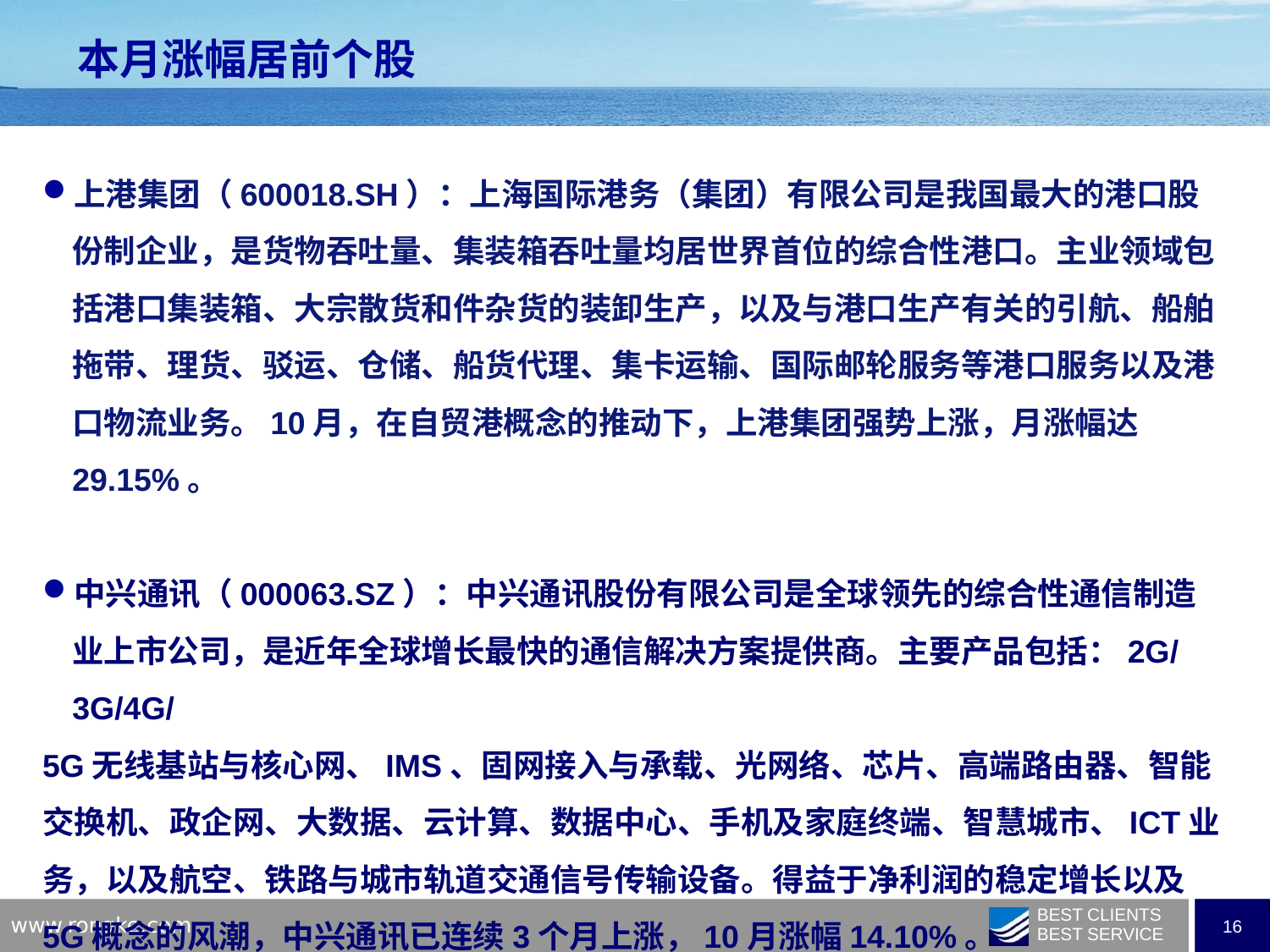

本月涨幅居前个股
上港集团（600018.SH）：上海国际港务（集团）有限公司是我国最大的港口股份制企业，是货物吞吐量、集装箱吞吐量均居世界首位的综合性港口。主业领域包括港口集装箱、大宗散货和件杂货的装卸生产，以及与港口生产有关的引航、船舶拖带、理货、驳运、仓储、船货代理、集卡运输、国际邮轮服务等港口服务以及港口物流业务。10月，在自贸港概念的推动下，上港集团强势上涨，月涨幅达29.15%。

中兴通讯（000063.SZ）：中兴通讯股份有限公司是全球领先的综合性通信制造业上市公司，是近年全球增长最快的通信解决方案提供商。主要产品包括：2G/3G/4G/
5G无线基站与核心网、IMS、固网接入与承载、光网络、芯片、高端路由器、智能交换机、政企网、大数据、云计算、数据中心、手机及家庭终端、智慧城市、ICT业务，以及航空、铁路与城市轨道交通信号传输设备。得益于净利润的稳定增长以及5G概念的风潮，中兴通讯已连续3个月上涨，10月涨幅14.10%。